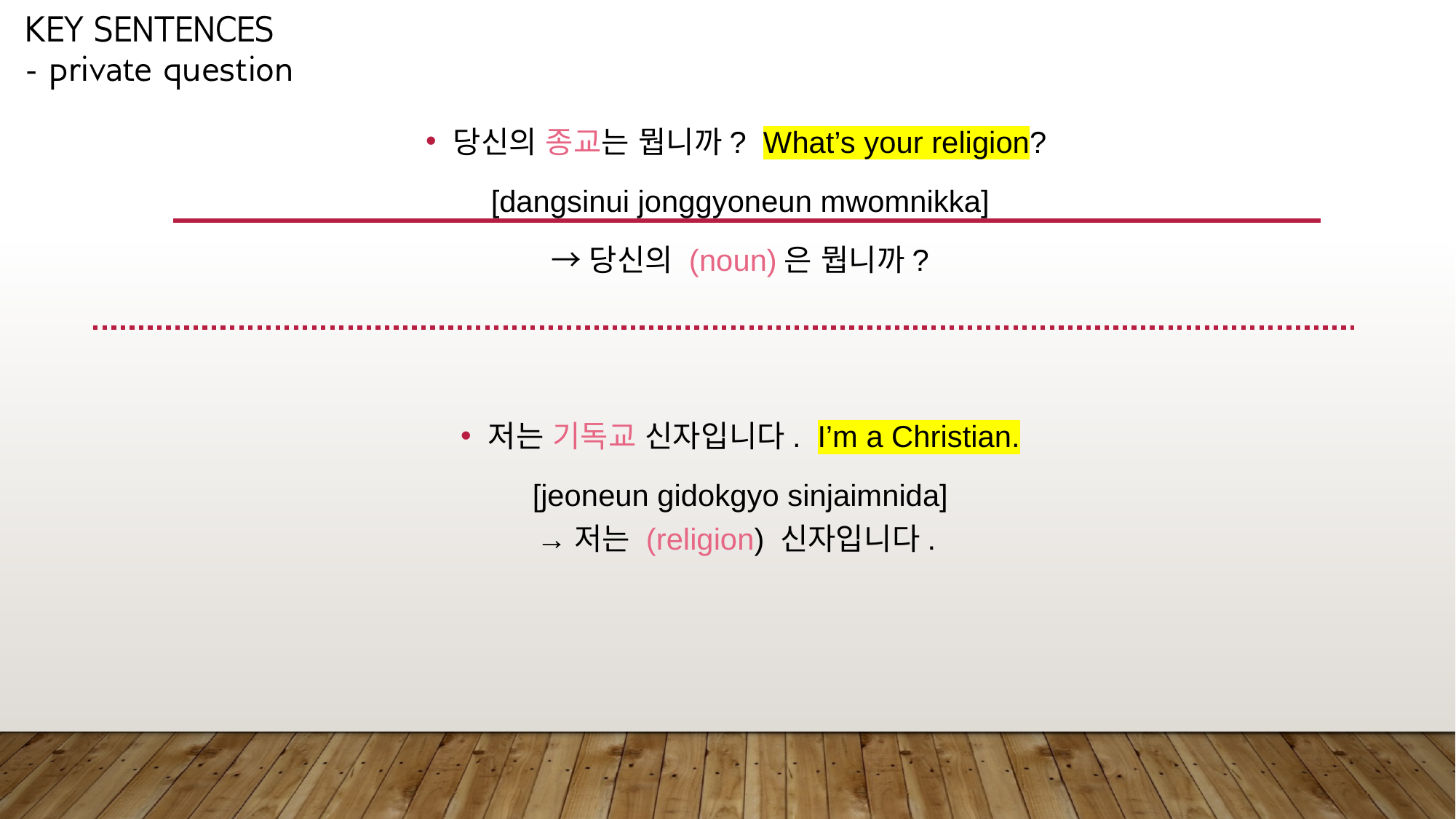

Key sentences
- private question
당신의 종교는 뭡니까?  What’s your religion?
[dangsinui jonggyoneun mwomnikka]
→당신의 (noun)은 뭡니까?

저는 기독교 신자입니다.  I’m a Christian.
[jeoneun gidokgyo sinjaimnida]
→저는 (religion) 신자입니다.